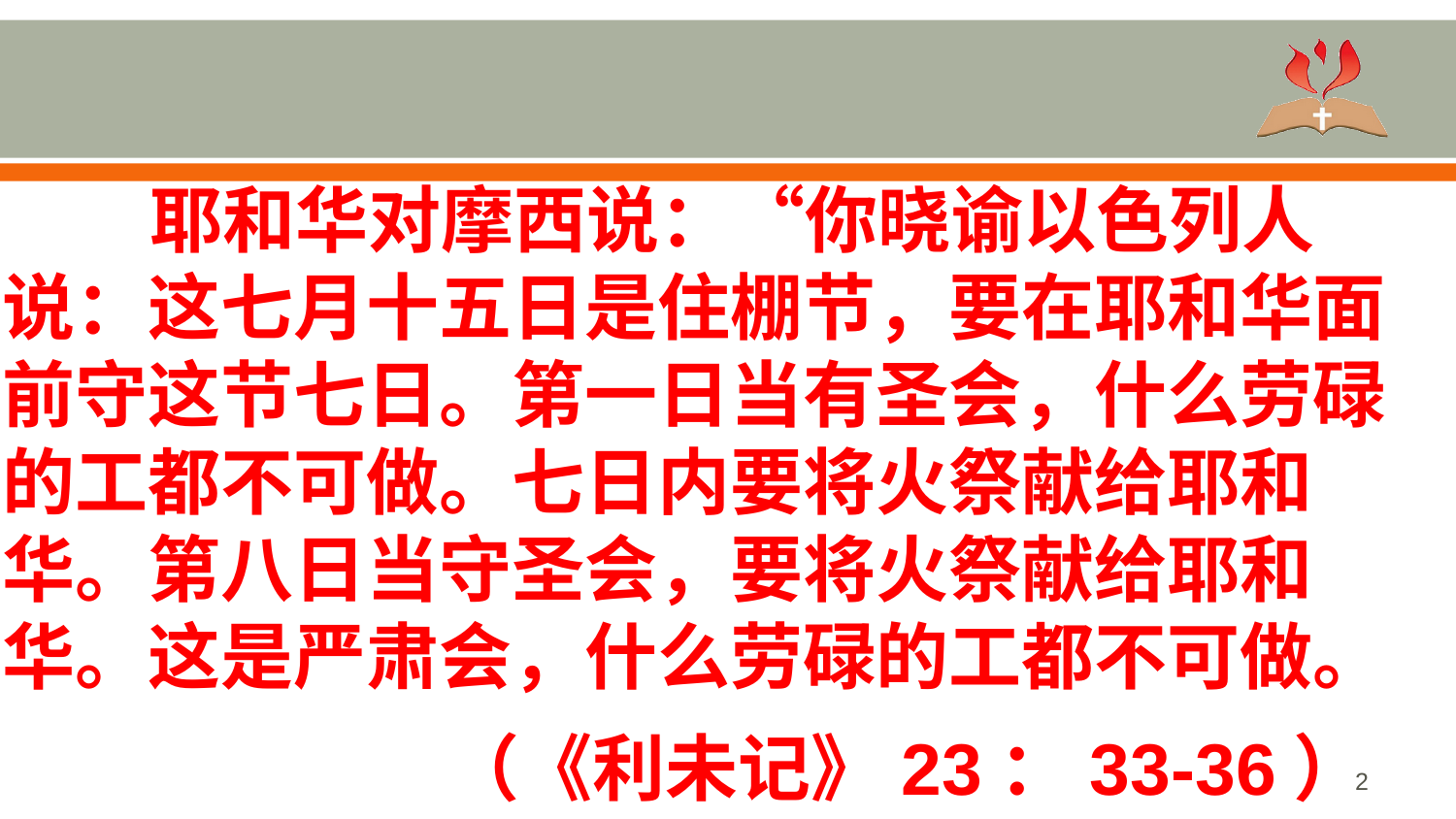

#
    耶和华对摩西说：“你晓谕以色列人说：这七月十五日是住棚节，要在耶和华面前守这节七日。第一日当有圣会，什么劳碌的工都不可做。七日内要将火祭献给耶和华。第八日当守圣会，要将火祭献给耶和华。这是严肃会，什么劳碌的工都不可做。
                      （《利未记》23：33-36）

2